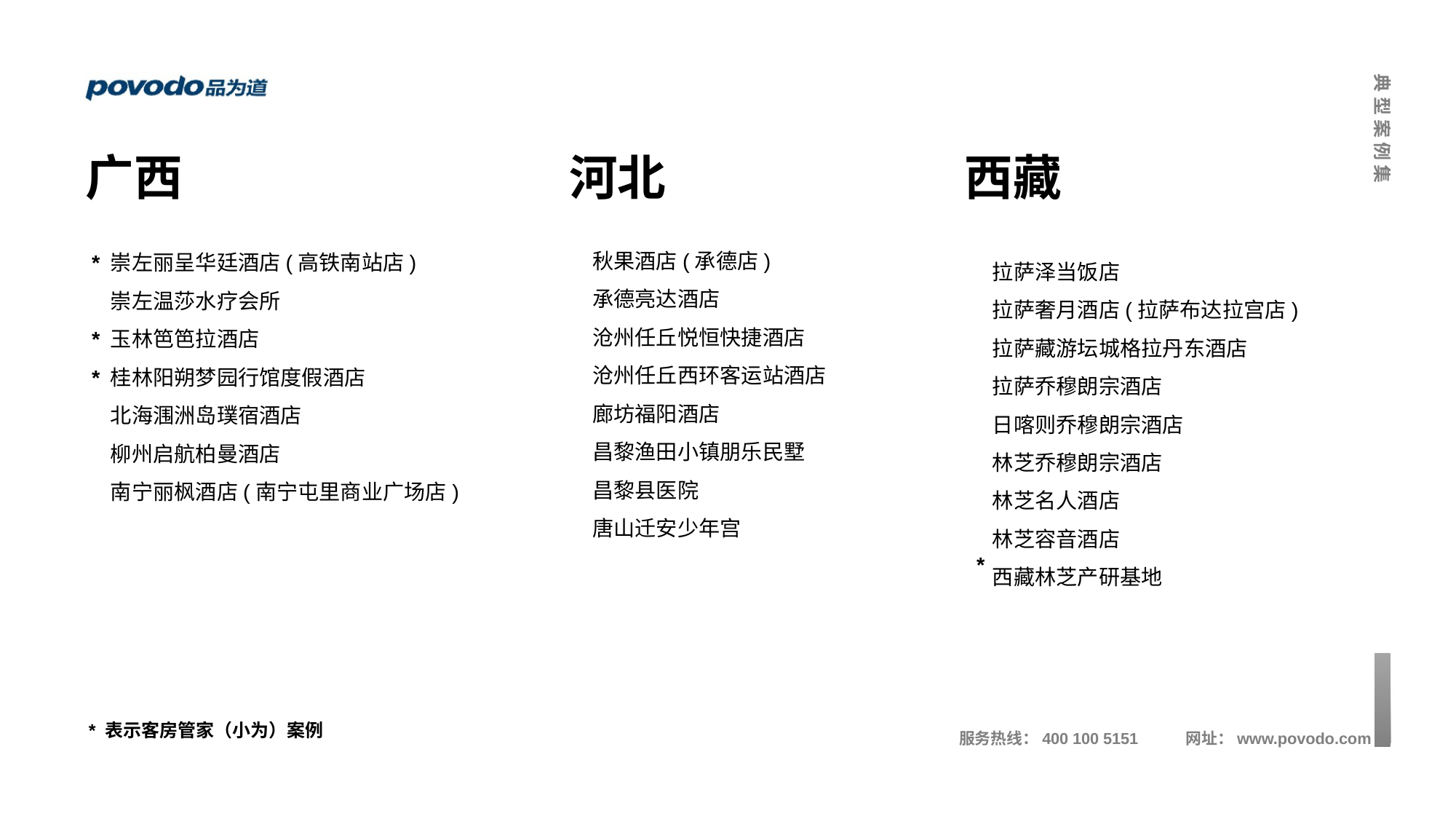

广西
河北
西藏
拉萨泽当饭店
拉萨奢月酒店(拉萨布达拉宫店)
拉萨藏游坛城格拉丹东酒店
拉萨乔穆朗宗酒店
日喀则乔穆朗宗酒店
林芝乔穆朗宗酒店
林芝名人酒店
林芝容音酒店
西藏林芝产研基地
秋果酒店(承德店)
承德亮达酒店
沧州任丘悦恒快捷酒店
沧州任丘西环客运站酒店
廊坊福阳酒店
昌黎渔田小镇朋乐民墅
昌黎县医院
唐山迁安少年宫
*

*
*
崇左丽呈华廷酒店(高铁南站店)
崇左温莎水疗会所
玉林笆笆拉酒店
桂林阳朔梦园行馆度假酒店
北海涠洲岛璞宿酒店
柳州启航柏曼酒店
南宁丽枫酒店(南宁屯里商业广场店)

*